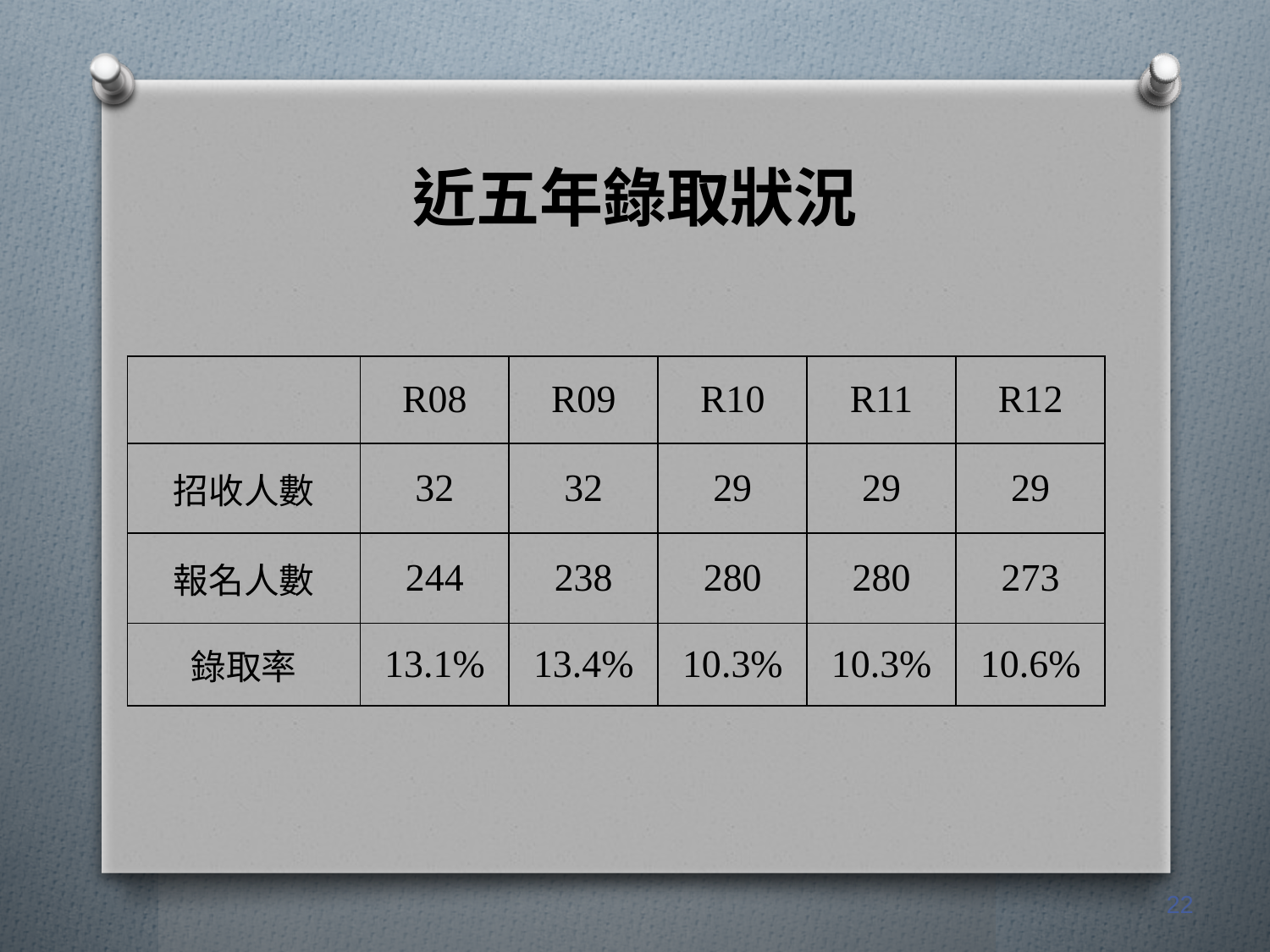

# 近五年錄取狀況
|  | R08 | R09 | R10 | R11 | R12 |
| --- | --- | --- | --- | --- | --- |
| 招收人數 | 32 | 32 | 29 | 29 | 29 |
| 報名人數 | 244 | 238 | 280 | 280 | 273 |
| 錄取率 | 13.1% | 13.4% | 10.3% | 10.3% | 10.6% |
22